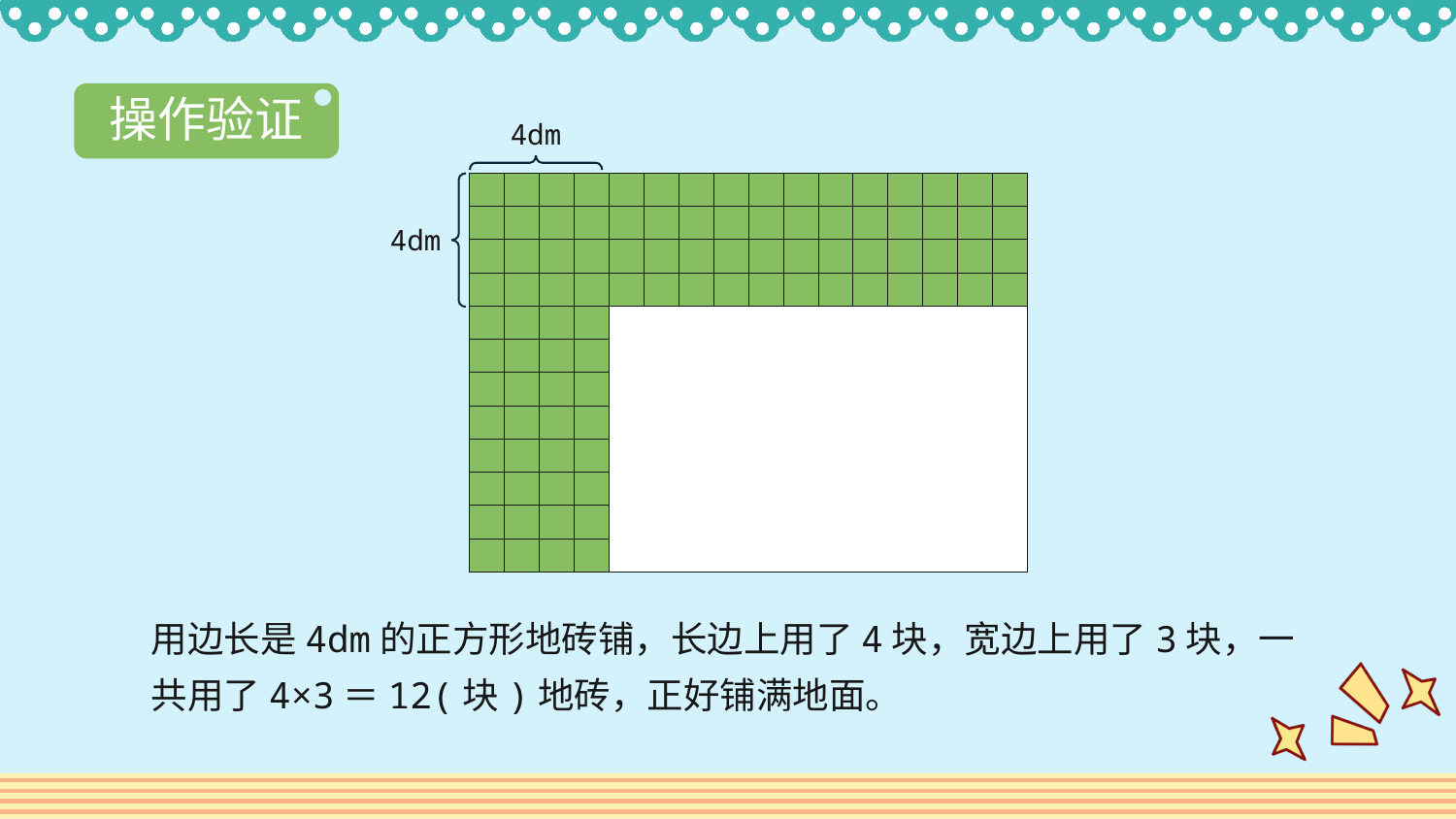

操作验证

4dm
|  |  |  |  |  |  |  |  |  |  |  |  |  |  |  |  |
| --- | --- | --- | --- | --- | --- | --- | --- | --- | --- | --- | --- | --- | --- | --- | --- |
|  |  |  |  |  |  |  |  |  |  |  |  |  |  |  |  |
|  |  |  |  |  |  |  |  |  |  |  |  |  |  |  |  |
|  |  |  |  |  |  |  |  |  |  |  |  |  |  |  |  |
|  |  |  |  |  |  |  |  |  |  |  |  |  |  |  |  |
|  |  |  |  |  |  |  |  |  |  |  |  |  |  |  |  |
|  |  |  |  |  |  |  |  |  |  |  |  |  |  |  |  |
|  |  |  |  |  |  |  |  |  |  |  |  |  |  |  |  |
|  |  |  |  |  |  |  |  |  |  |  |  |  |  |  |  |
|  |  |  |  |  |  |  |  |  |  |  |  |  |  |  |  |
|  |  |  |  |  |  |  |  |  |  |  |  |  |  |  |  |
|  |  |  |  |  |  |  |  |  |  |  |  |  |  |  |  |

4dm
用边长是4dm的正方形地砖铺，长边上用了4块，宽边上用了3块，一共用了4×3＝12(块)地砖，正好铺满地面。